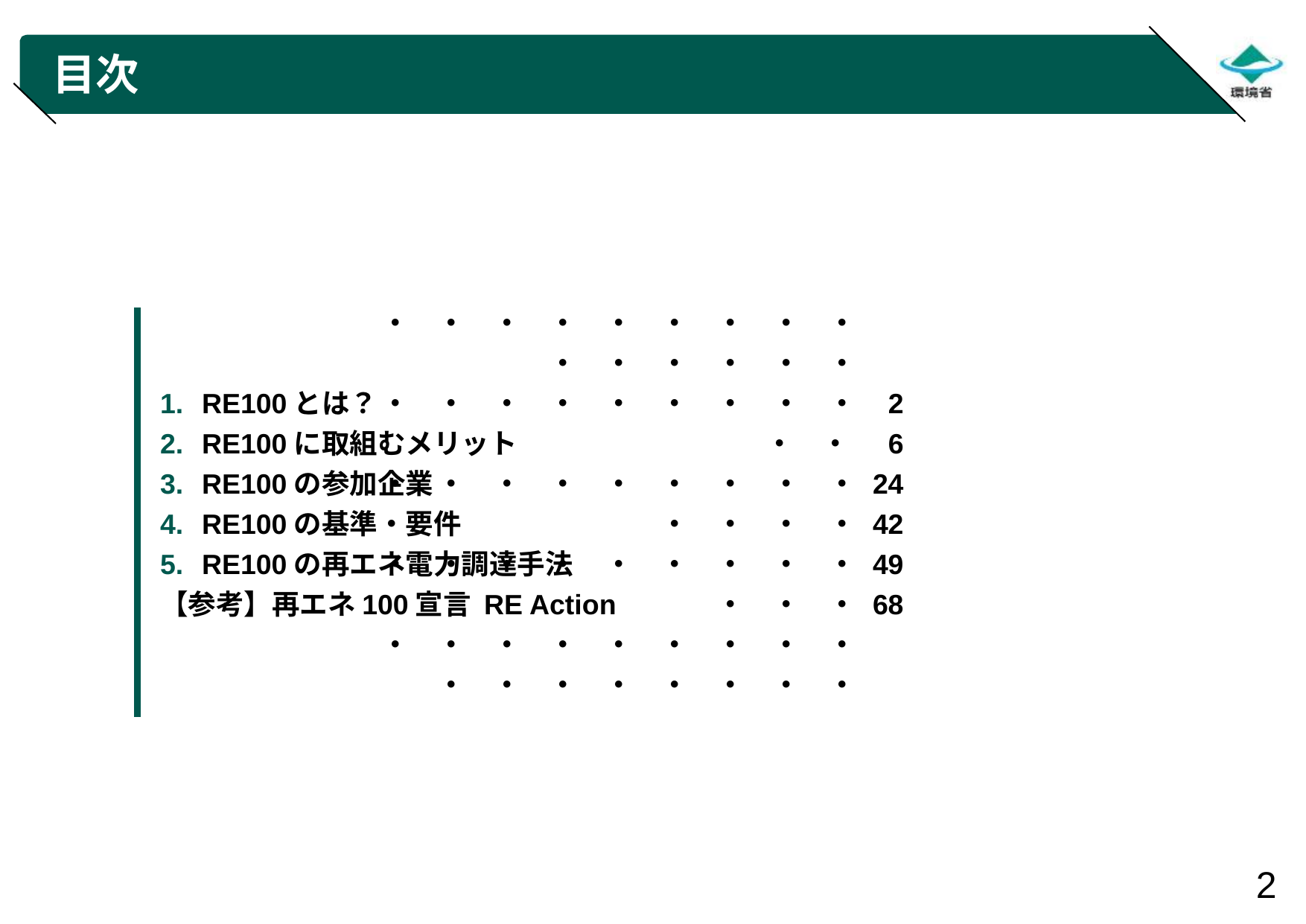

目次
RE100とは？
RE100に取組むメリット
RE100の参加企業
RE100の基準・要件
RE100の再エネ電力調達手法
【参考】再エネ100宣言 RE Action
・　・　・　・　・　・　・　・　・　・　・　・　・　・　・
・　・　・　・　・　・　・　・　・　・　・
・　・　・　・　・　・　・　・　・　・　・　・　・
・　・　・　・　・　・　・　・　・　・　・　・
・　・　・　・　・　・　・　・　・
・　・　・　・　・　・　・　・
2
6
24
42
49
68